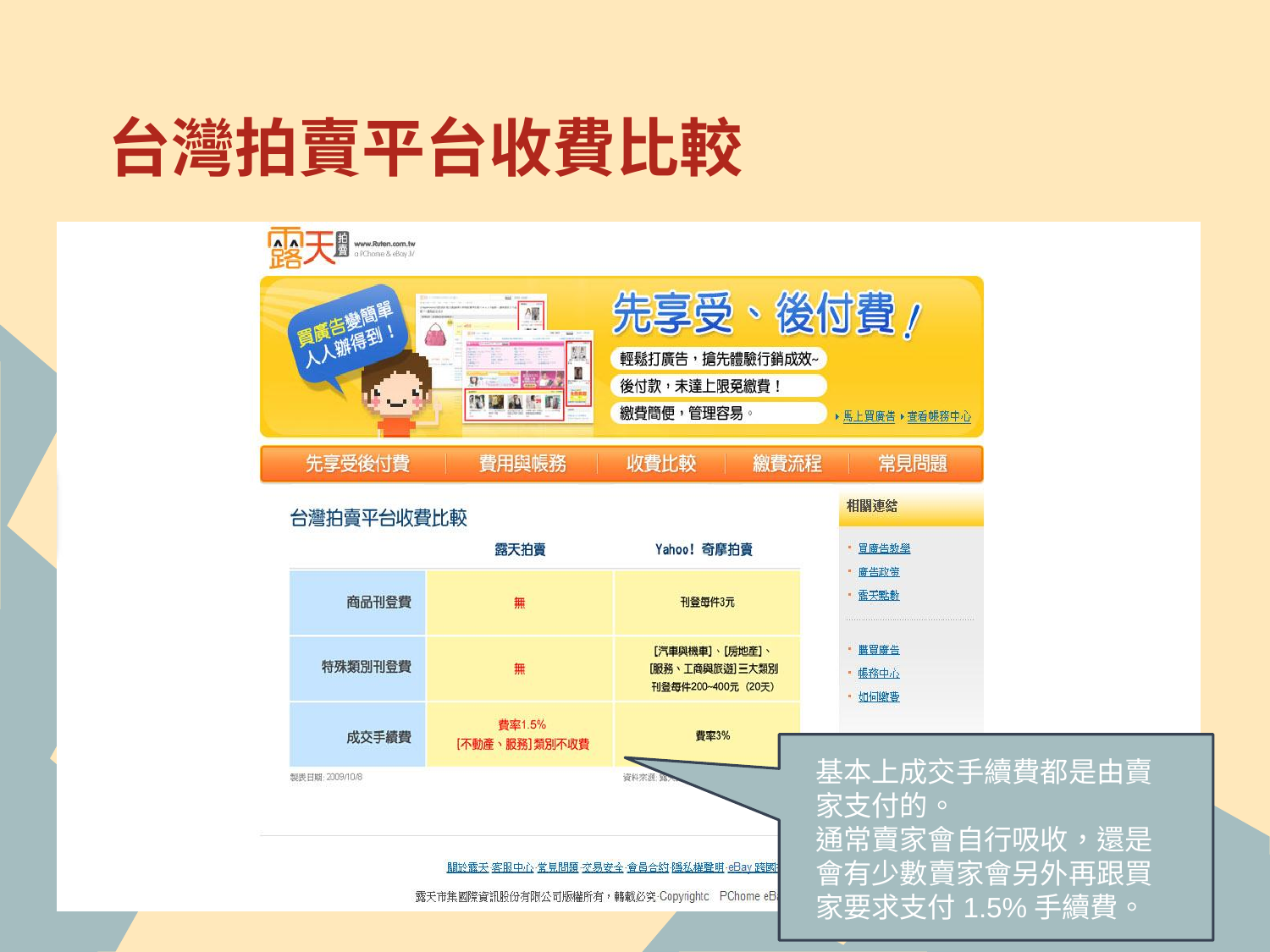

# 台灣拍賣平台收費比較

基本上成交手續費都是由賣家支付的。
通常賣家會自行吸收，還是會有少數賣家會另外再跟買家要求支付1.5%手續費。